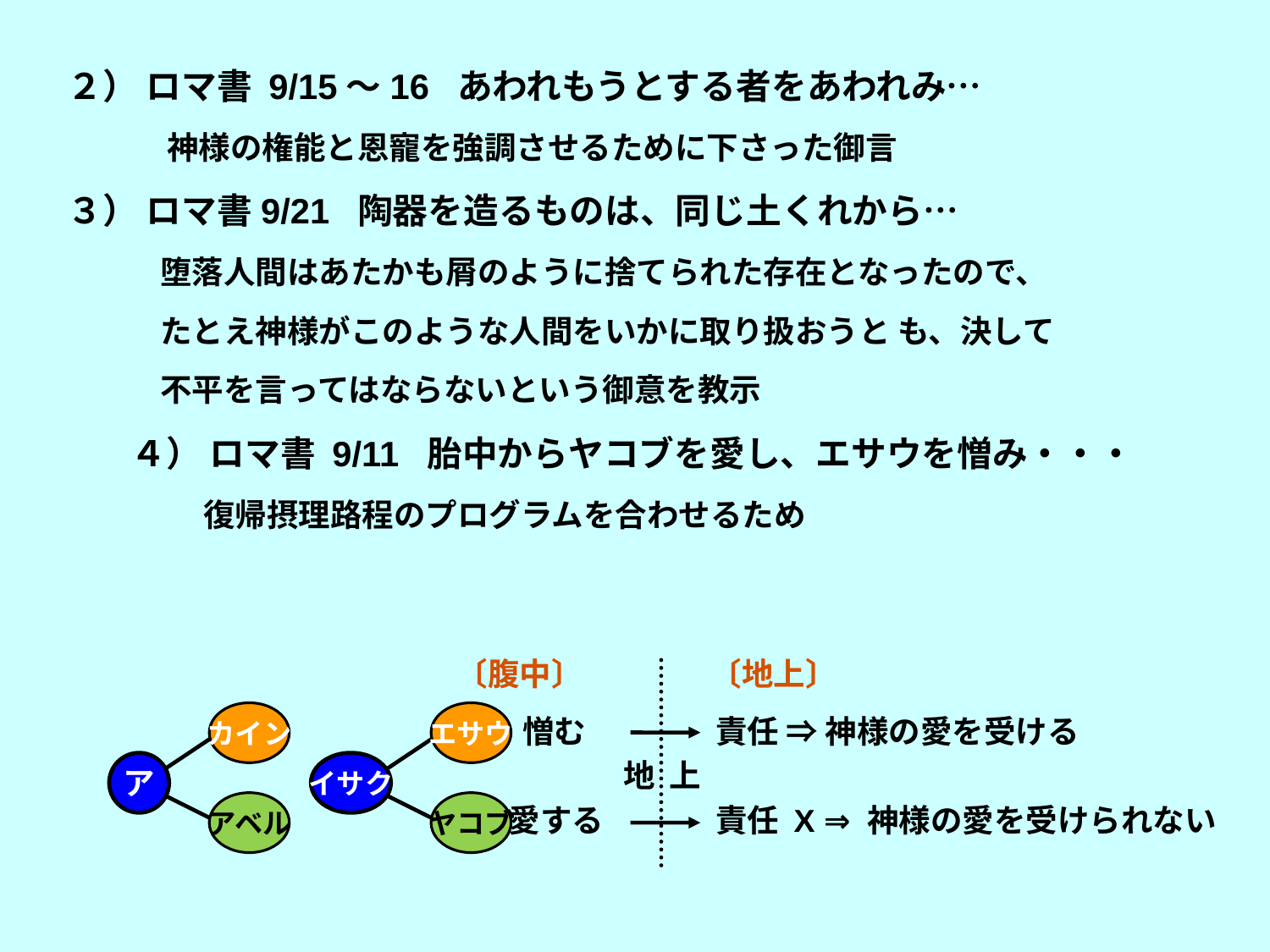

２） ロマ書 9/15～16  あわれもうとする者をあわれみ…
　　     神様の権能と恩寵を強調させるために下さった御言
３） ロマ書9/21  陶器を造るものは、同じ土くれから…
   堕落人間はあたかも屑のように捨てられた存在となったので、
   たとえ神様がこのような人間をいかに取り扱おうと も、決して
   不平を言ってはならないという御意を教示
４） ロマ書 9/11  胎中からヤコブを愛し、エサウを憎み・・・
         復帰摂理路程のプログラムを合わせるため
〔腹中〕　　　　〔地上〕

カイン
エサウ
憎む　           責任 ⇒ 神様の愛を受ける

地  上
ア
イサク

アベル

ヤコブ
愛する　         責任 X ⇒ 神様の愛を受けられない